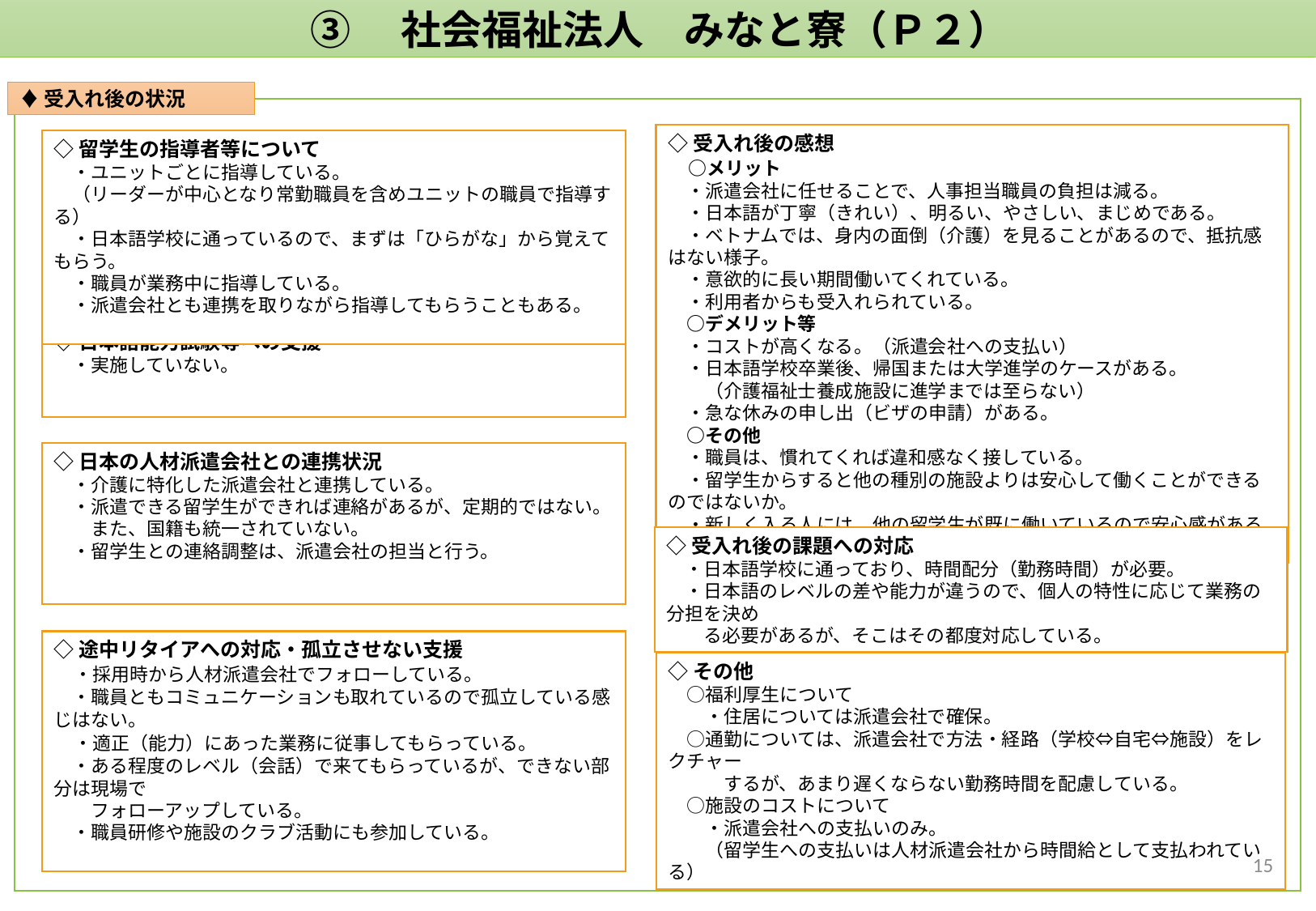

③　社会福祉法人　みなと寮（Ｐ２）
♦受入れ後の状況

◇受入れ後の感想
　○メリット
　・派遣会社に任せることで、人事担当職員の負担は減る。
　・日本語が丁寧（きれい）、明るい、やさしい、まじめである。
　・ベトナムでは、身内の面倒（介護）を見ることがあるので、抵抗感はない様子。
　・意欲的に長い期間働いてくれている。
　・利用者からも受入れられている。
　○デメリット等
　・コストが高くなる。（派遣会社への支払い）
　・日本語学校卒業後、帰国または大学進学のケースがある。
　　（介護福祉士養成施設に進学までは至らない）
　・急な休みの申し出（ビザの申請）がある。
　○その他
　・職員は、慣れてくれば違和感なく接している。
　・留学生からすると他の種別の施設よりは安心して働くことができるのではないか。
　・新しく入る人には、他の留学生が既に働いているので安心感がある様子。
◇留学生の指導者等について
　・ユニットごとに指導している。
　（リーダーが中心となり常勤職員を含めユニットの職員で指導する）
　・日本語学校に通っているので、まずは「ひらがな」から覚えてもらう。
　・職員が業務中に指導している。
　・派遣会社とも連携を取りながら指導してもらうこともある。

◇日本語能力試験等への支援
　・実施していない。

◇日本の人材派遣会社との連携状況
　・介護に特化した派遣会社と連携している。
　・派遣できる留学生ができれば連絡があるが、定期的ではない。
　　また、国籍も統一されていない。
　・留学生との連絡調整は、派遣会社の担当と行う。

◇受入れ後の課題への対応
　・日本語学校に通っており、時間配分（勤務時間）が必要。
　・日本語のレベルの差や能力が違うので、個人の特性に応じて業務の分担を決め
　　る必要があるが、そこはその都度対応している。
◇途中リタイアへの対応・孤立させない支援
　・採用時から人材派遣会社でフォローしている。
　・職員ともコミュニケーションも取れているので孤立している感じはない。
　・適正（能力）にあった業務に従事してもらっている。
　・ある程度のレベル（会話）で来てもらっているが、できない部分は現場で
　　フォローアップしている。
　・職員研修や施設のクラブ活動にも参加している。

◇その他
　○福利厚生について
　　・住居については派遣会社で確保。
　○通勤については、派遣会社で方法・経路（学校⇔自宅⇔施設）をレクチャー
　　　するが、あまり遅くならない勤務時間を配慮している。
　○施設のコストについて
　　・派遣会社への支払いのみ。
　　（留学生への支払いは人材派遣会社から時間給として支払われている）
15